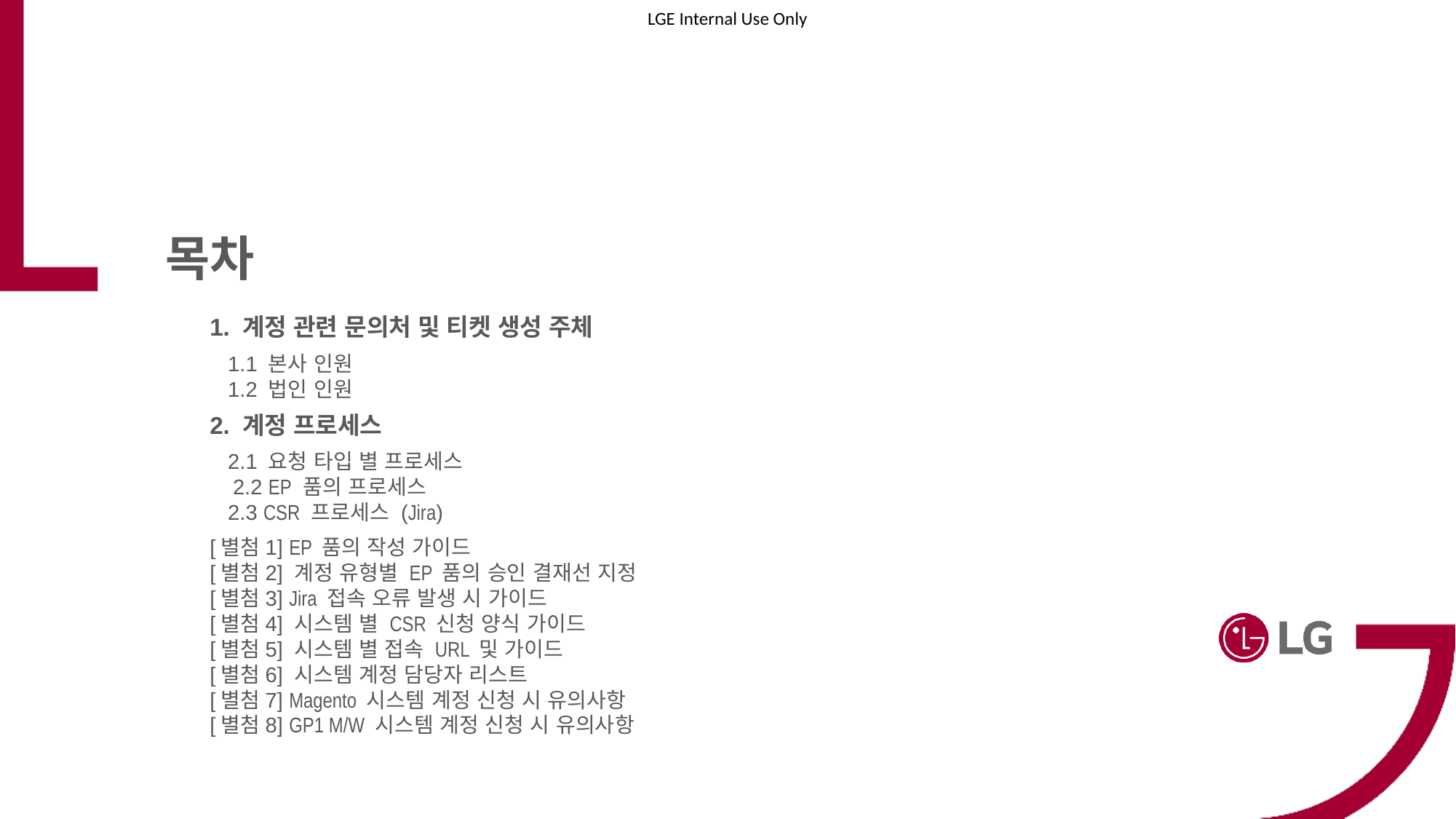

# 목차
1. 계정 관련 문의처 및 티켓 생성 주체
   1.1 본사 인원
   1.2 법인 인원
2. 계정 프로세스
   2.1 요청 타입 별 프로세스
   2.2 EP 품의 프로세스
   2.3 CSR 프로세스 (Jira)
[별첨1] EP 품의 작성 가이드
[별첨2] 계정 유형별 EP 품의 승인 결재선 지정
[별첨3] Jira 접속 오류 발생 시 가이드
[별첨4] 시스템 별 CSR 신청 양식 가이드
[별첨5] 시스템 별 접속 URL 및 가이드
[별첨6] 시스템 계정 담당자 리스트
[별첨7] Magento 시스템 계정 신청 시 유의사항
[별첨8] GP1 M/W 시스템 계정 신청 시 유의사항